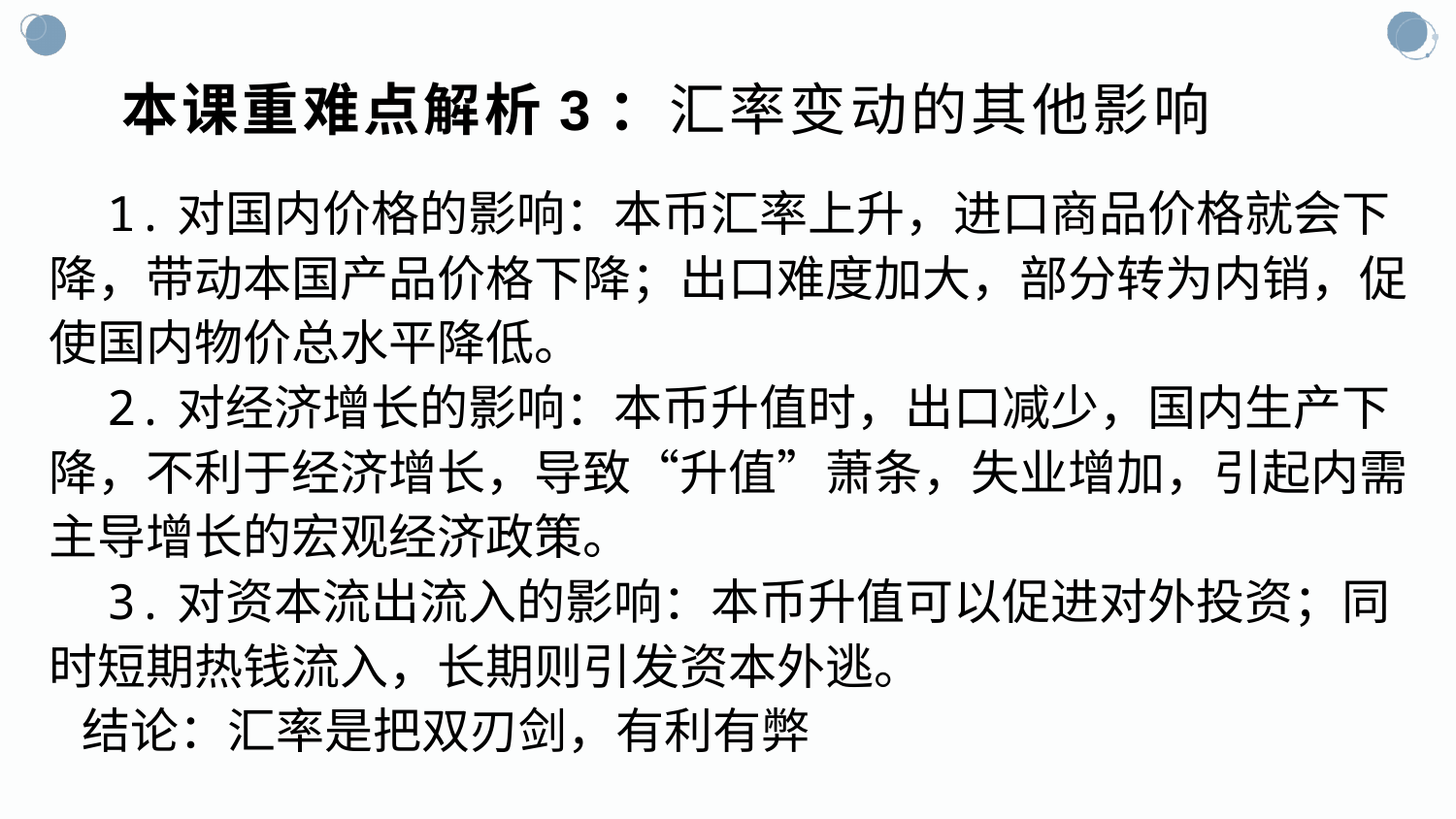

# 本课重难点解析3：汇率变动的其他影响
  1.对国内价格的影响：本币汇率上升，进口商品价格就会下降，带动本国产品价格下降；出口难度加大，部分转为内销，促使国内物价总水平降低。
  2.对经济增长的影响：本币升值时，出口减少，国内生产下降，不利于经济增长，导致“升值”萧条，失业增加，引起内需主导增长的宏观经济政策。
  3.对资本流出流入的影响：本币升值可以促进对外投资；同时短期热钱流入，长期则引发资本外逃。
  结论：汇率是把双刃剑，有利有弊